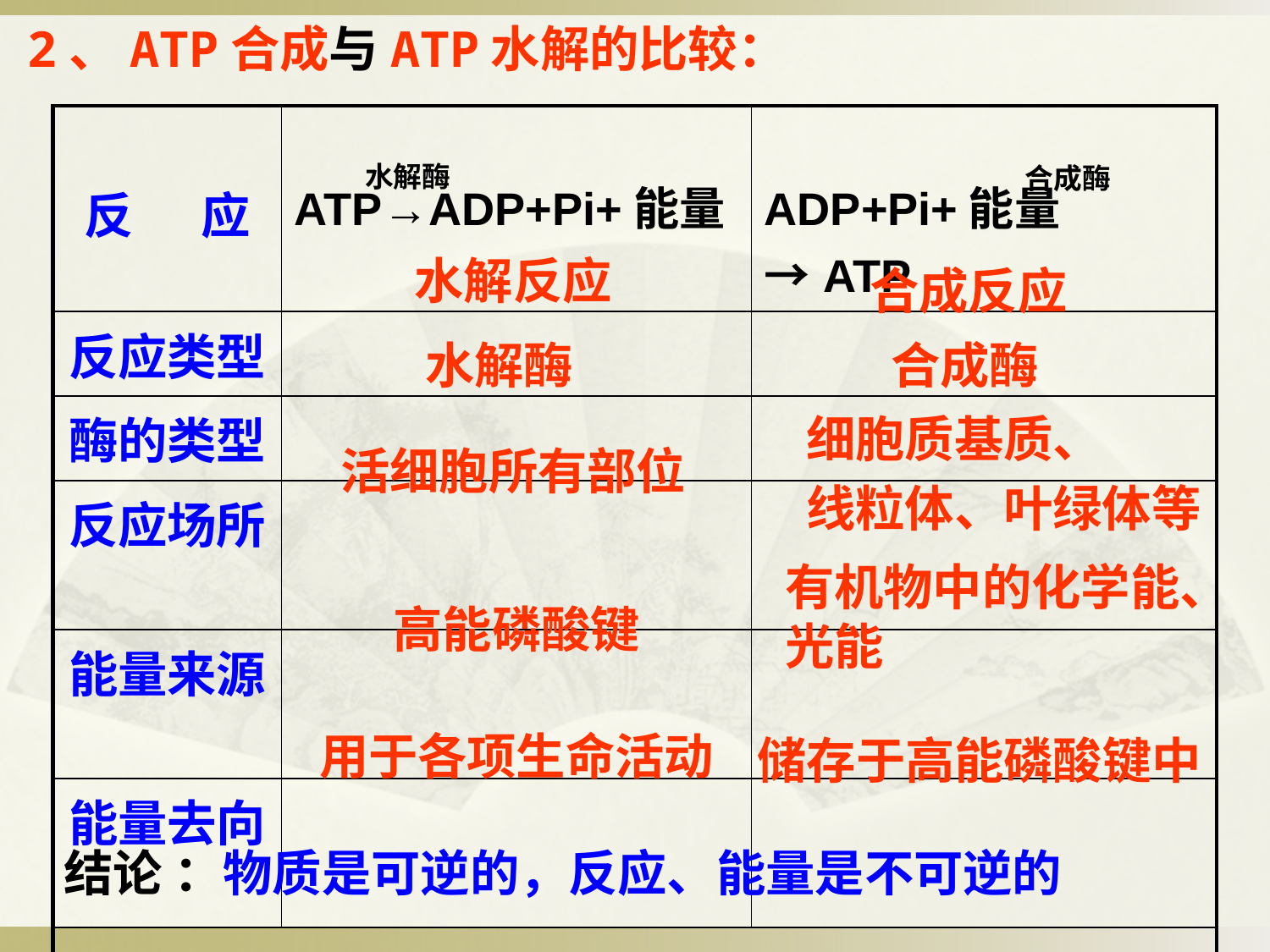

# 2、ATP合成与ATP水解的比较：
| 反 应 | ATP→ADP+Pi+能量 | ADP+Pi+能量→ATP |
| --- | --- | --- |
| 反应类型 |  |  |
| 酶的类型 |  |  |
| 反应场所 |  |  |
| 能量来源 |  |  |
| 能量去向 |  |  |
|  |  |  |
水解酶
合成酶
水解反应
合成反应
水解酶
合成酶
细胞质基质、
线粒体、叶绿体等
活细胞所有部位
有机物中的化学能、光能
高能磷酸键
用于各项生命活动
储存于高能磷酸键中
结论 ：物质是可逆的，反应、能量是不可逆的